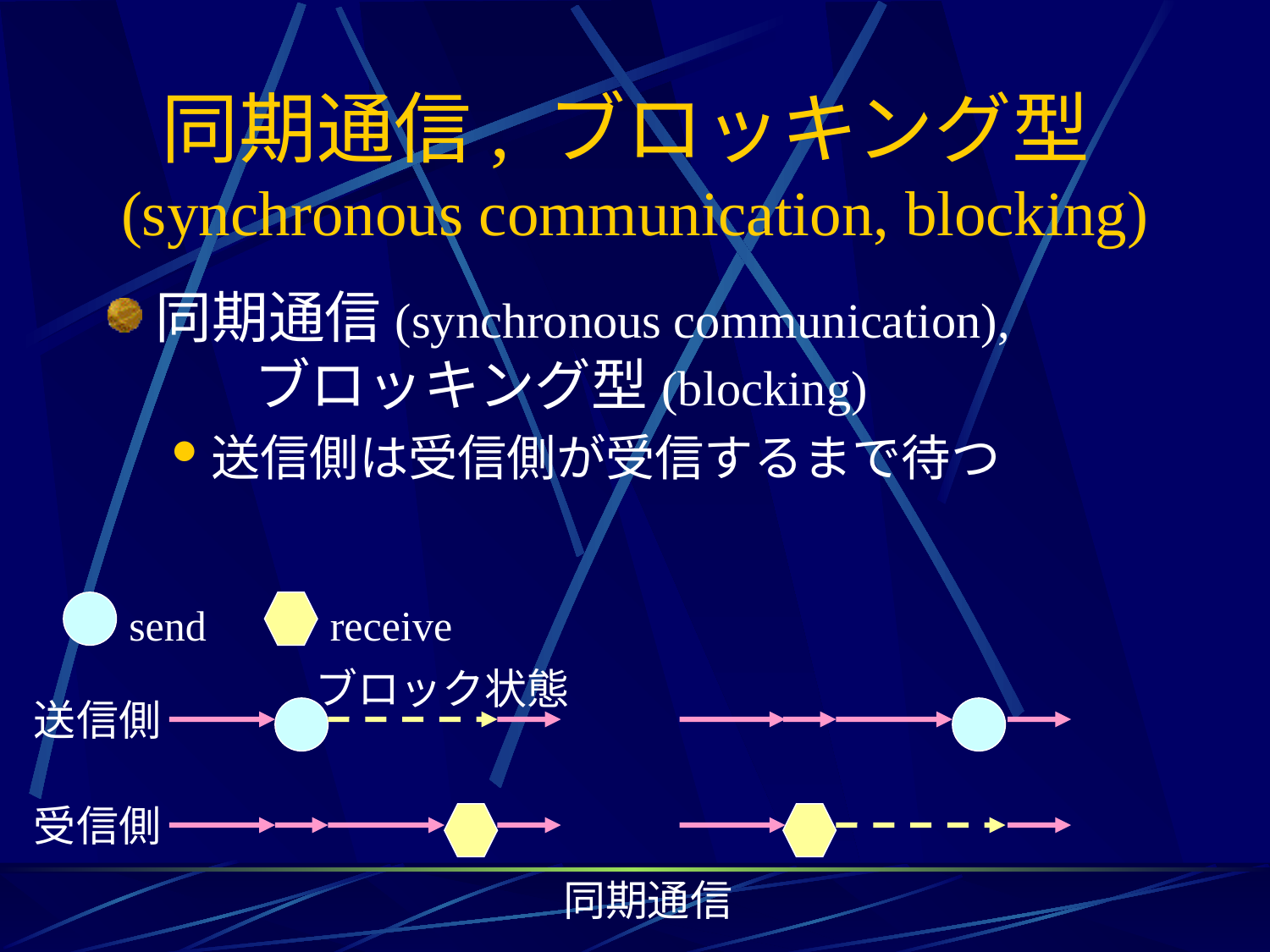

# 同期通信, ブロッキング型(synchronous communication, blocking)
同期通信(synchronous communication), 　　　　ブロッキング型(blocking)
送信側は受信側が受信するまで待つ

send

receive
ブロック状態

送信側

受信側

同期通信